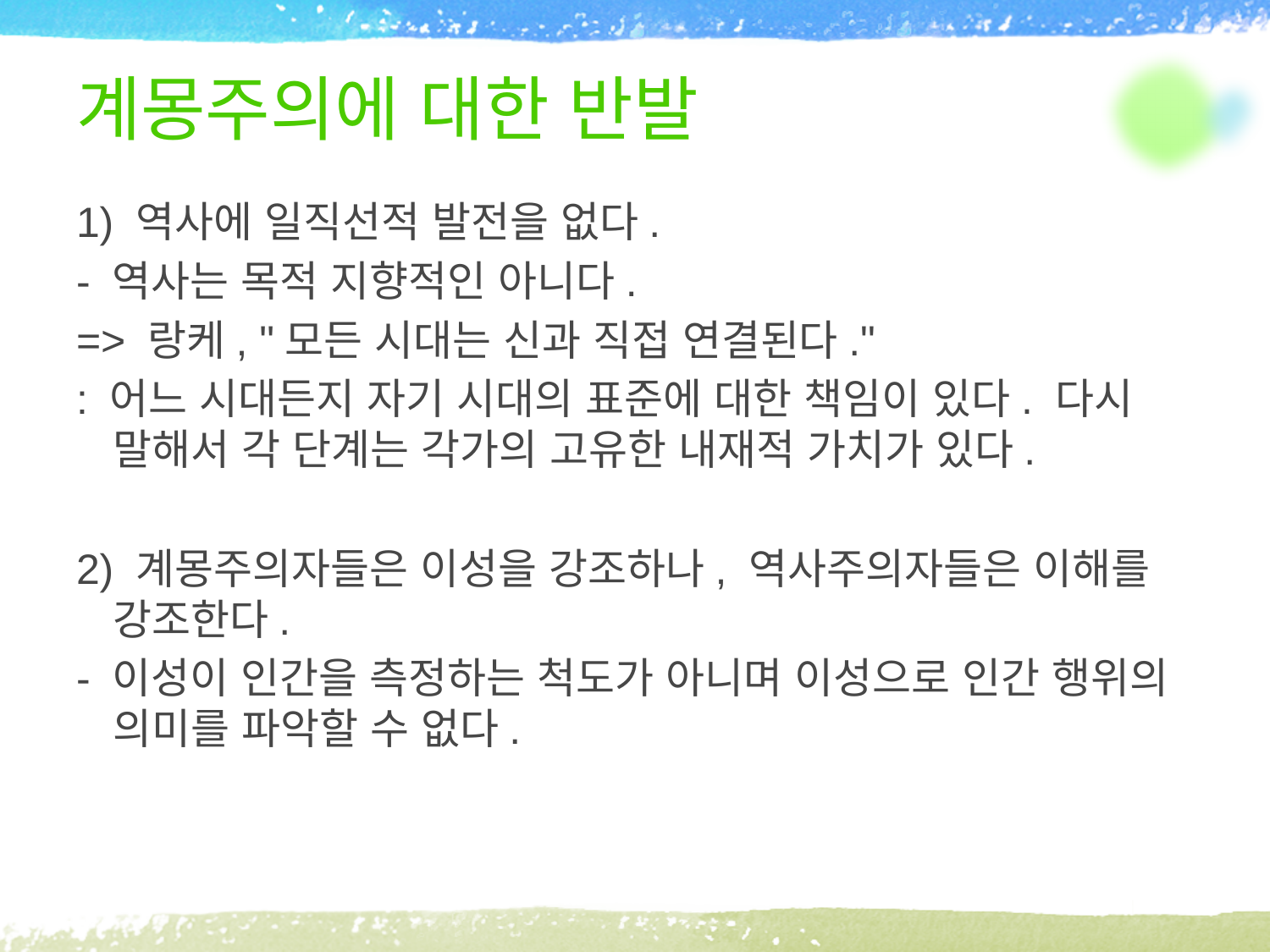

# 계몽주의에 대한 반발
1) 역사에 일직선적 발전을 없다.
- 역사는 목적 지향적인 아니다.
=> 랑케, "모든 시대는 신과 직접 연결된다."
: 어느 시대든지 자기 시대의 표준에 대한 책임이 있다. 다시 말해서 각 단계는 각가의 고유한 내재적 가치가 있다.

2) 계몽주의자들은 이성을 강조하나, 역사주의자들은 이해를 강조한다.
- 이성이 인간을 측정하는 척도가 아니며 이성으로 인간 행위의 의미를 파악할 수 없다.